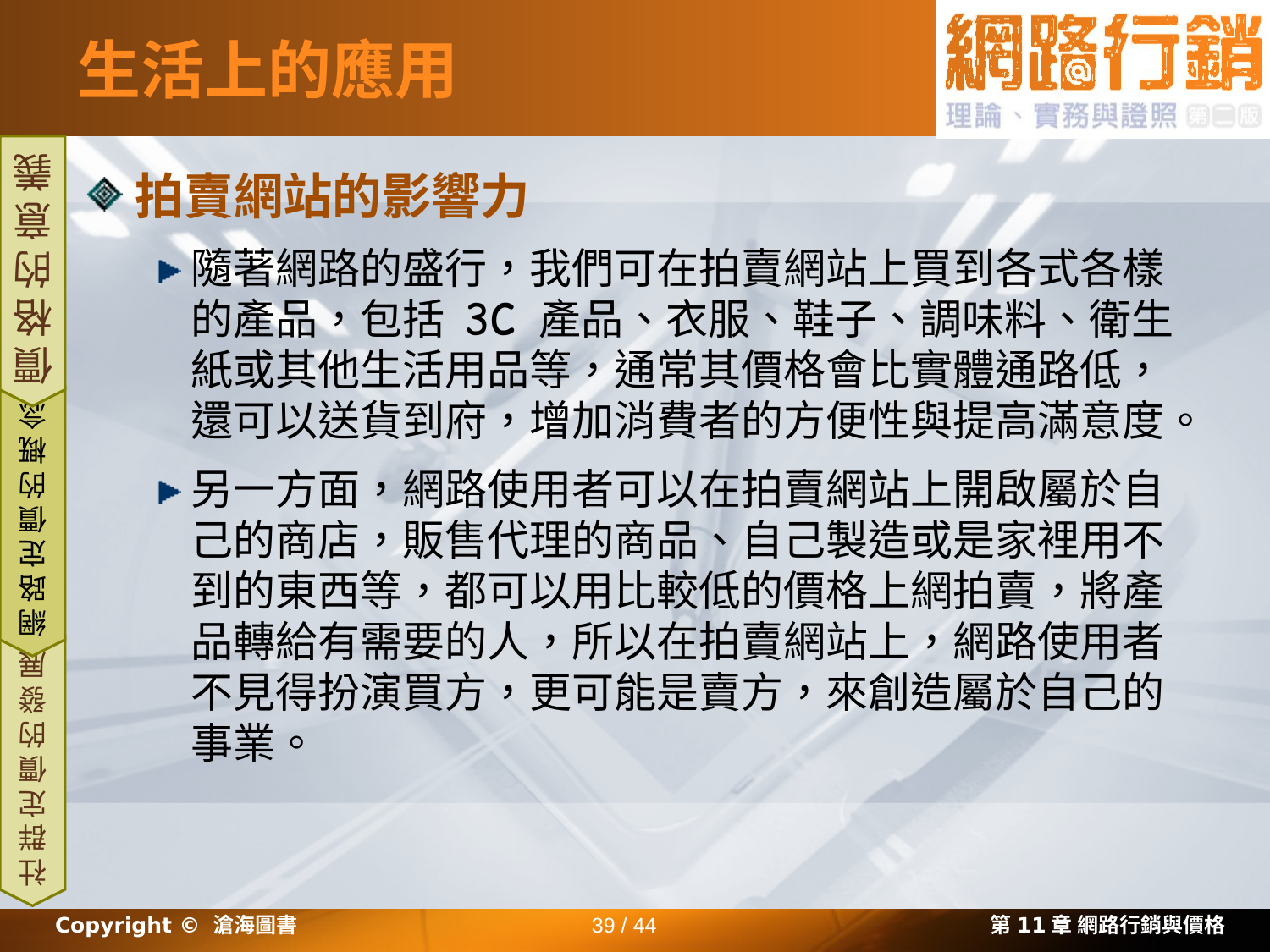

# 生活上的應用
拍賣網站的影響力
隨著網路的盛行，我們可在拍賣網站上買到各式各樣的產品，包括 3C 產品、衣服、鞋子、調味料、衛生紙或其他生活用品等，通常其價格會比實體通路低，還可以送貨到府，增加消費者的方便性與提高滿意度。
另一方面，網路使用者可以在拍賣網站上開啟屬於自己的商店，販售代理的商品、自己製造或是家裡用不到的東西等，都可以用比較低的價格上網拍賣，將產品轉給有需要的人，所以在拍賣網站上，網路使用者不見得扮演買方，更可能是賣方，來創造屬於自己的事業。
價格的意義
網路定價的概念
社群定價的發展
Copyright © 滄海圖書
39 / 44
第11章 網路行銷與價格